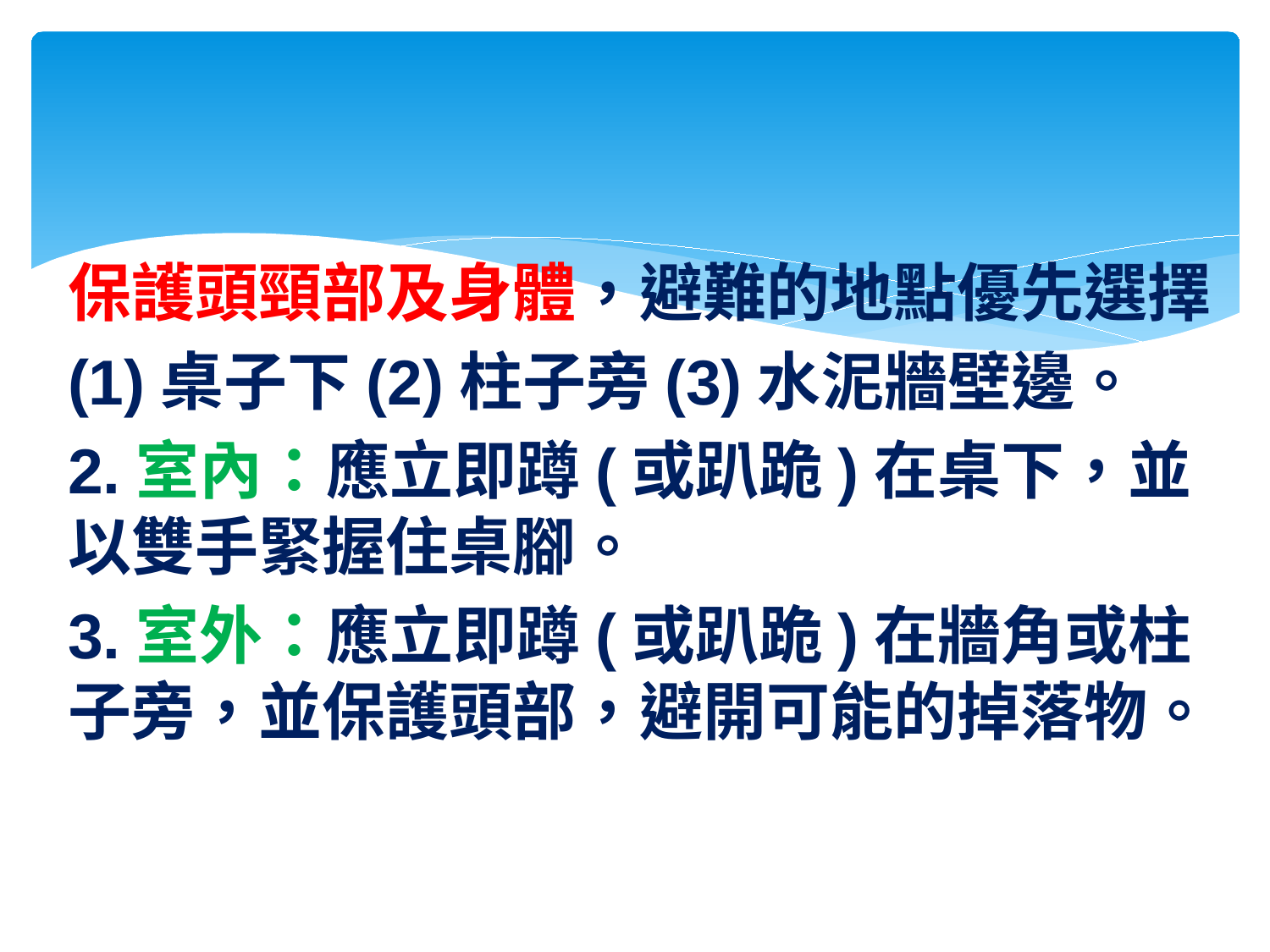

保護頭頸部及身體，避難的地點優先選擇
(1)桌子下(2)柱子旁(3)水泥牆壁邊。
2.室內：應立即蹲(或趴跪)在桌下，並以雙手緊握住桌腳。
3.室外：應立即蹲(或趴跪)在牆角或柱子旁，並保護頭部，避開可能的掉落物。